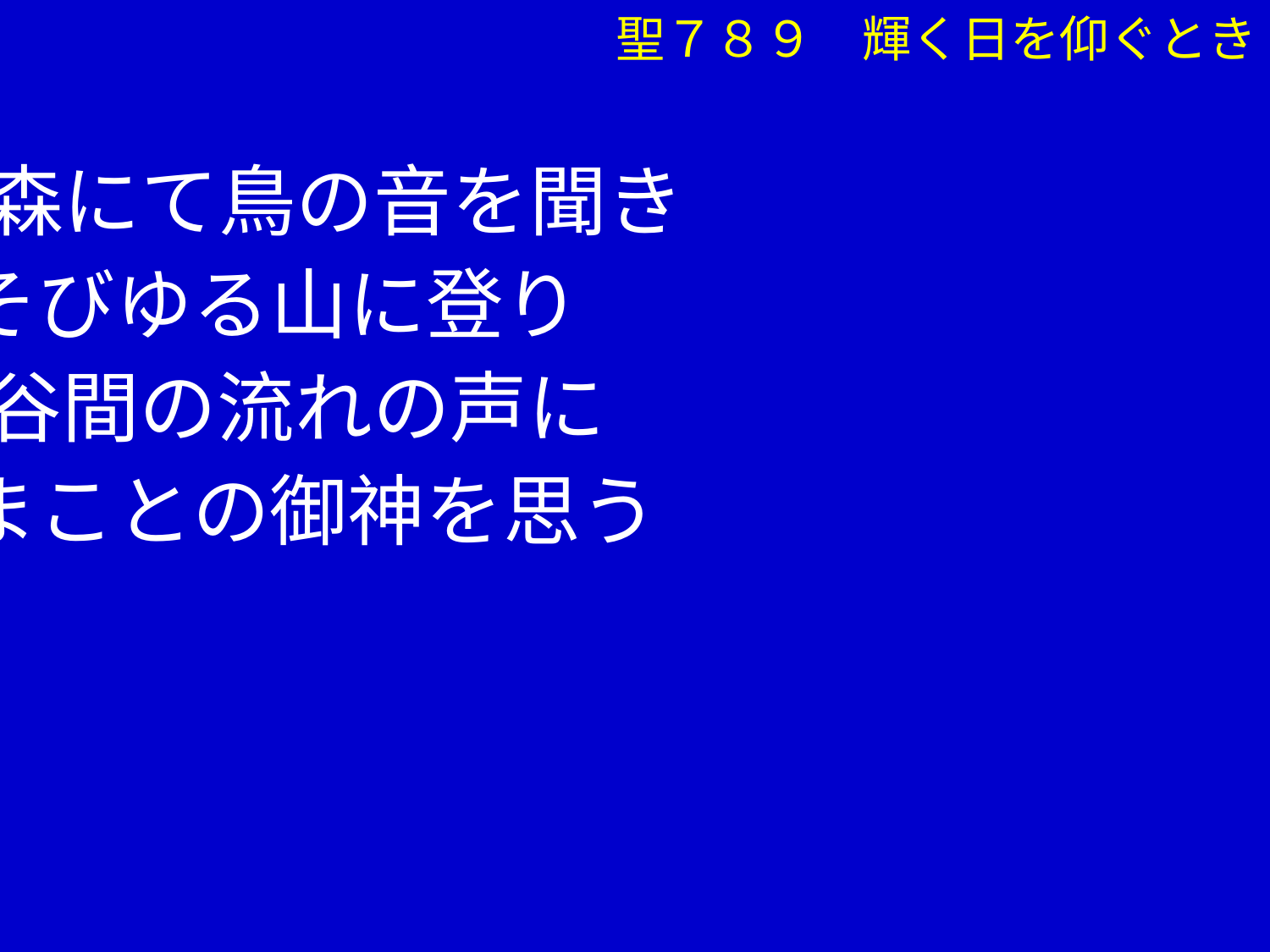

聖７８９　輝く日を仰ぐとき

②森にて鳥の音を聞き
   そびゆる山に登り
　 谷間の流れの声に
   まことの御神を思う